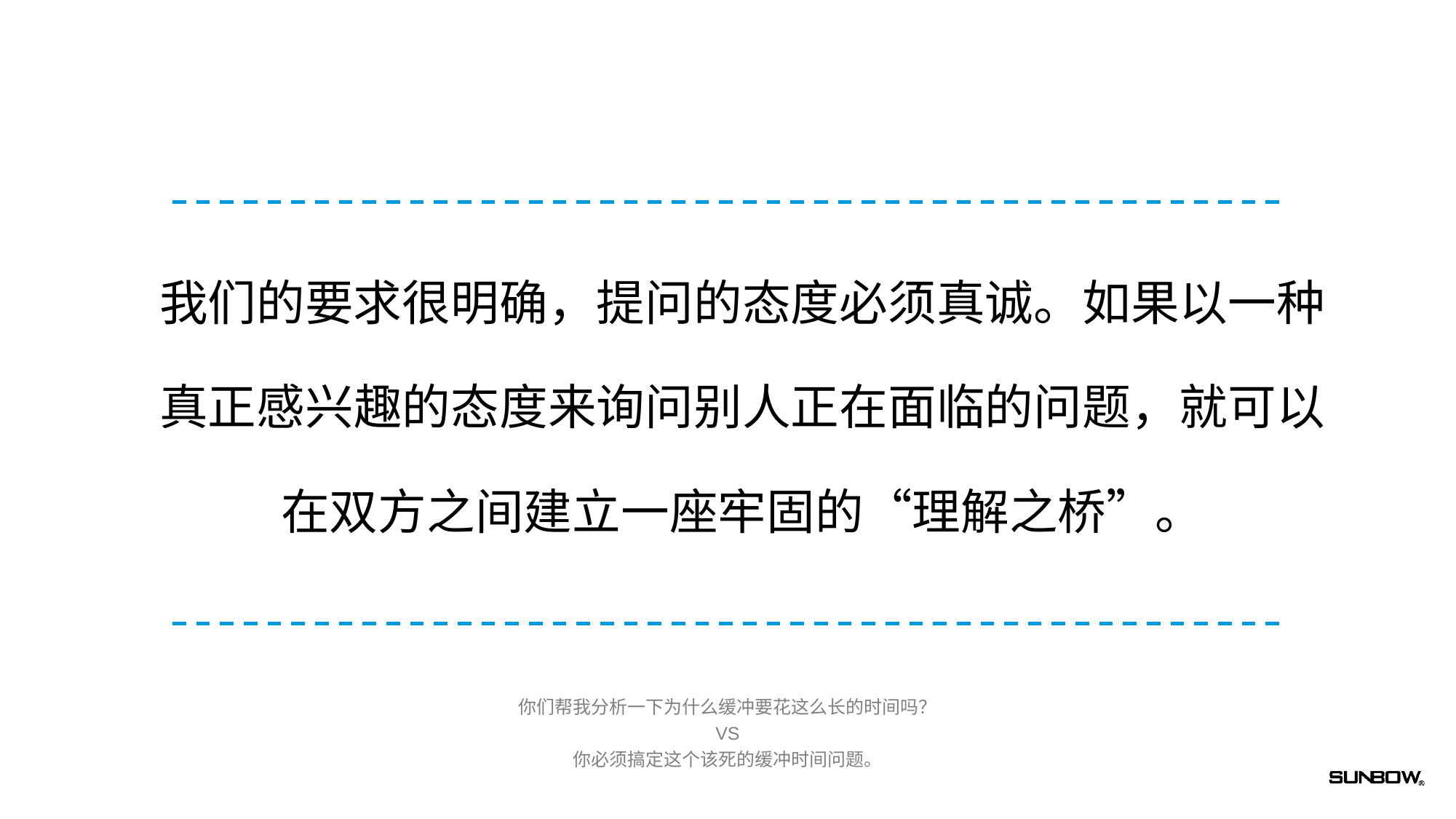

我们的要求很明确，提问的态度必须真诚。如果以一种真正感兴趣的态度来询问别人正在面临的问题，就可以在双方之间建立一座牢固的“理解之桥”。
你们帮我分析一下为什么缓冲要花这么长的时间吗？
VS
你必须搞定这个该死的缓冲时间问题。
25